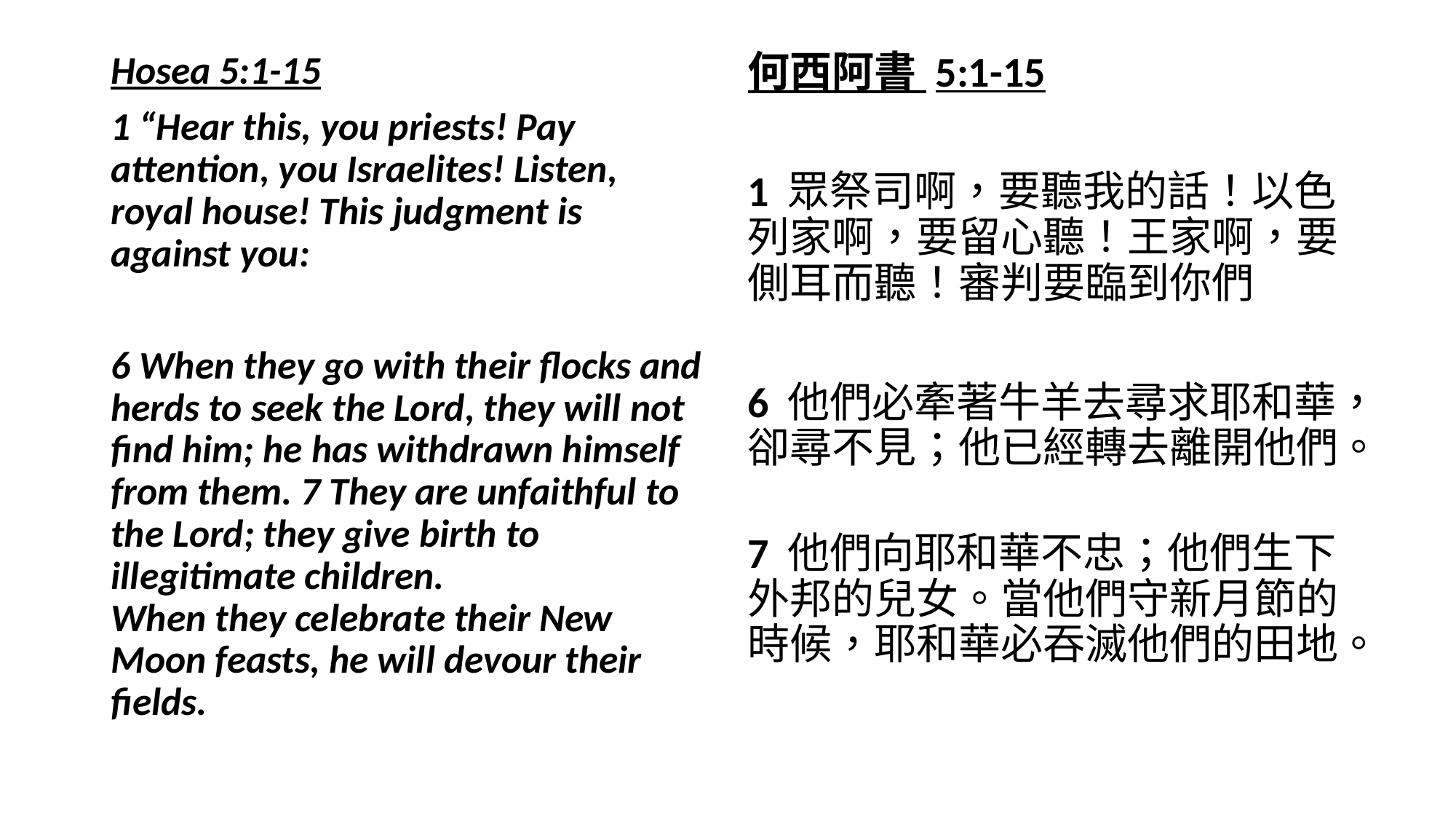

Hosea 5:1-15
1 “Hear this, you priests! Pay attention, you Israelites! Listen, royal house! This judgment is against you:

6 When they go with their flocks and herds to seek the Lord, they will not find him; he has withdrawn himself from them. 7 They are unfaithful to the Lord; they give birth to illegitimate children.
When they celebrate their New Moon feasts, he will devour their fields.

何西阿書 5:1-15

1 眾祭司啊，要聽我的話！以色列家啊，要留心聽！王家啊，要側耳而聽！審判要臨到你們

6 他們必牽著牛羊去尋求耶和華，卻尋不見；他已經轉去離開他們。
7 他們向耶和華不忠；他們生下外邦的兒女。當他們守新月節的時候，耶和華必吞滅他們的田地。